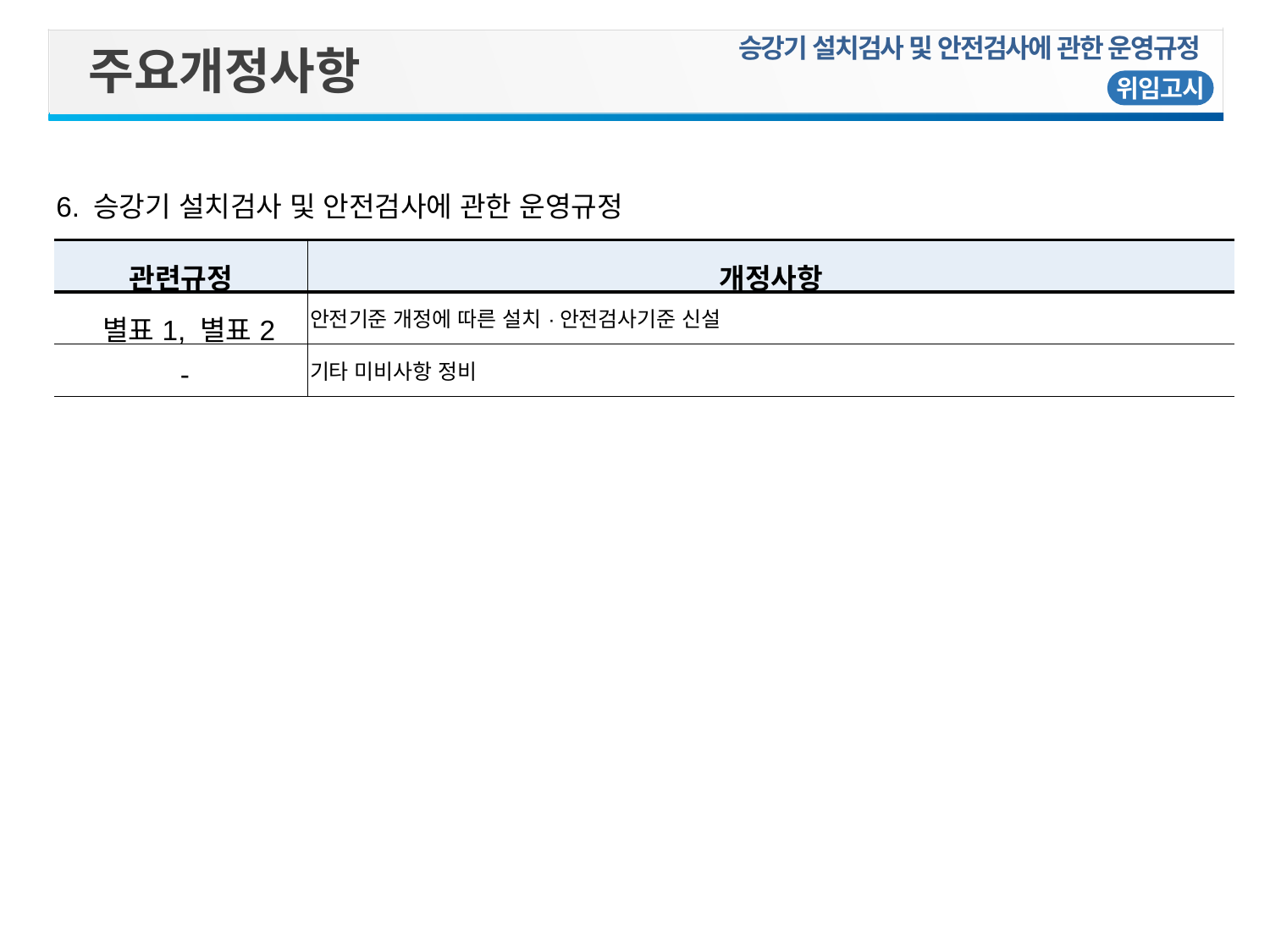

승강기 설치검사 및 안전검사에 관한 운영규정
주요개정사항
위임고시

| 6. 승강기 설치검사 및 안전검사에 관한 운영규정 |  |
| --- | --- |
| 관련규정 | 개정사항 |
| 별표1, 별표2 | 안전기준 개정에 따른 설치·안전검사기준 신설 |
| - | 기타 미비사항 정비 |